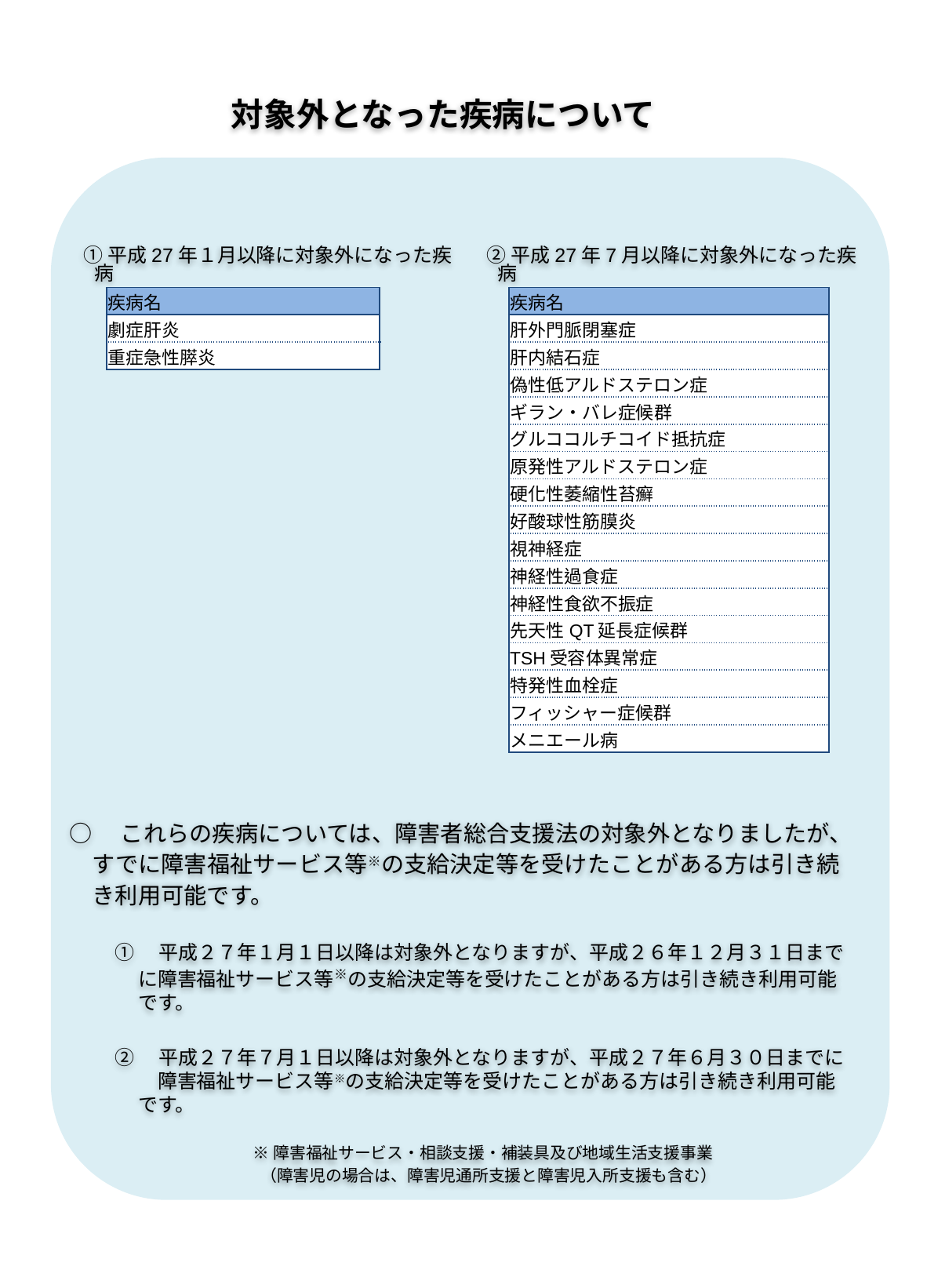

対象外となった疾病について

①平成27年１月以降に対象外になった疾病
②平成27年7月以降に対象外になった疾病
| 疾病名 |
| --- |
| 劇症肝炎 |
| 重症急性膵炎 |
| 疾病名 |
| --- |
| 肝外門脈閉塞症 |
| 肝内結石症 |
| 偽性低アルドステロン症 |
| ギラン・バレ症候群 |
| グルココルチコイド抵抗症 |
| 原発性アルドステロン症 |
| 硬化性萎縮性苔癬 |
| 好酸球性筋膜炎 |
| 視神経症 |
| 神経性過食症 |
| 神経性食欲不振症 |
| 先天性QT延長症候群 |
| TSH受容体異常症 |
| 特発性血栓症 |
| フィッシャー症候群 |
| メニエール病 |
○　これらの疾病については、障害者総合支援法の対象外となりましたが、すでに障害福祉サービス等※の支給決定等を受けたことがある方は引き続き利用可能です。

①　平成２７年１月１日以降は対象外となりますが、平成２６年１２月３１日までに障害福祉サービス等※の支給決定等を受けたことがある方は引き続き利用可能です。

②　平成２７年７月１日以降は対象外となりますが、平成２７年６月３０日までに　障害福祉サービス等※の支給決定等を受けたことがある方は引き続き利用可能です。

※障害福祉サービス・相談支援・補装具及び地域生活支援事業
 （障害児の場合は、障害児通所支援と障害児入所支援も含む）